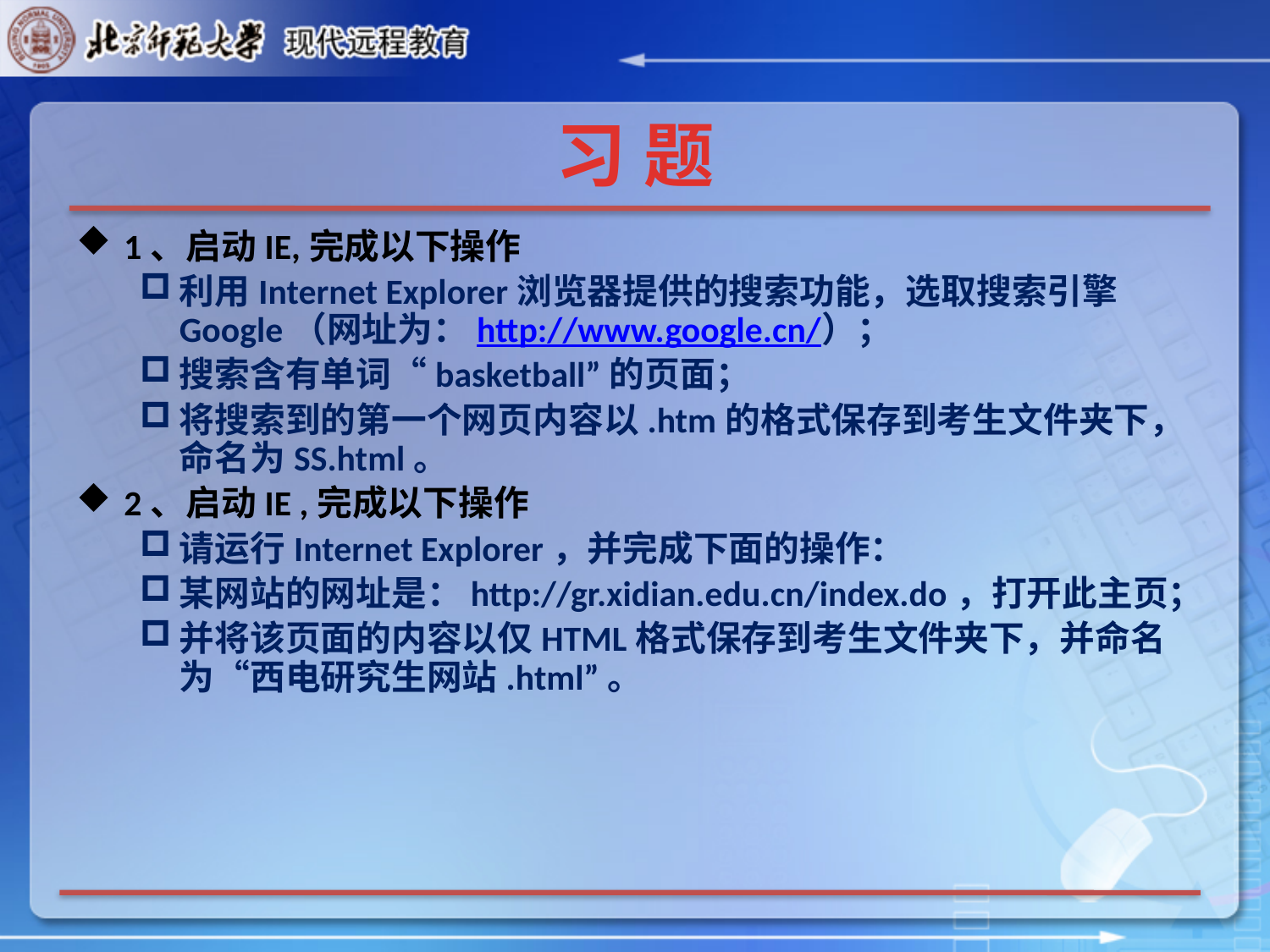

# 习 题
1、启动IE,完成以下操作
利用Internet Explorer浏览器提供的搜索功能，选取搜索引擎Google（网址为：http://www.google.cn/）；
搜索含有单词“basketball”的页面；
将搜索到的第一个网页内容以.htm的格式保存到考生文件夹下，命名为SS.html。
2、启动IE ,完成以下操作
请运行Internet Explorer，并完成下面的操作：
某网站的网址是：http://gr.xidian.edu.cn/index.do，打开此主页；
并将该页面的内容以仅HTML格式保存到考生文件夹下，并命名为“西电研究生网站.html”。